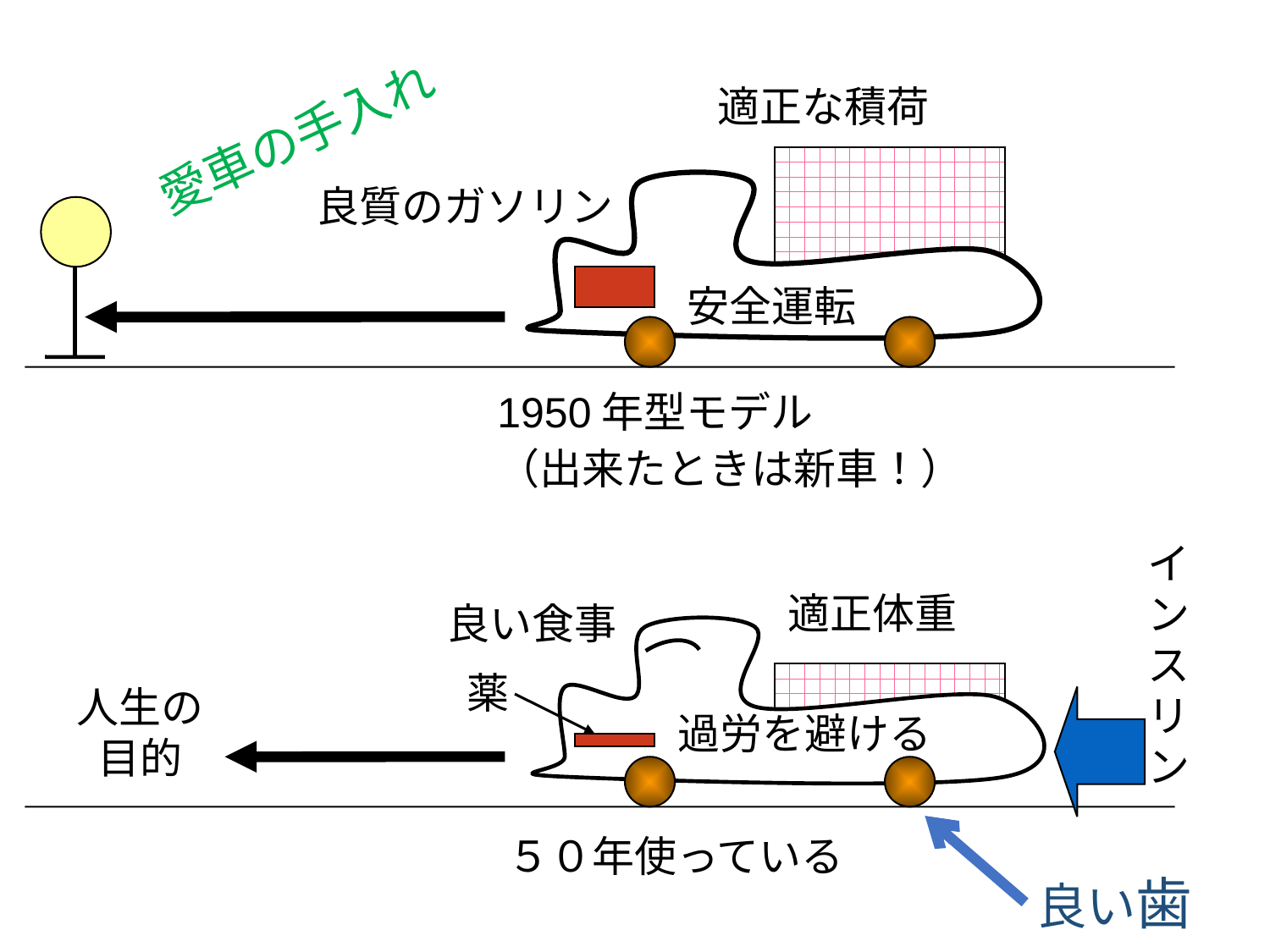

適正な積荷

良質のガソリン

安全運転

1950年型モデル
（出来たときは新車！）
インスリン
適正体重
良い食事

薬

人生の目的

過労を避ける

５０年使っている
愛車の手入れ

良い歯